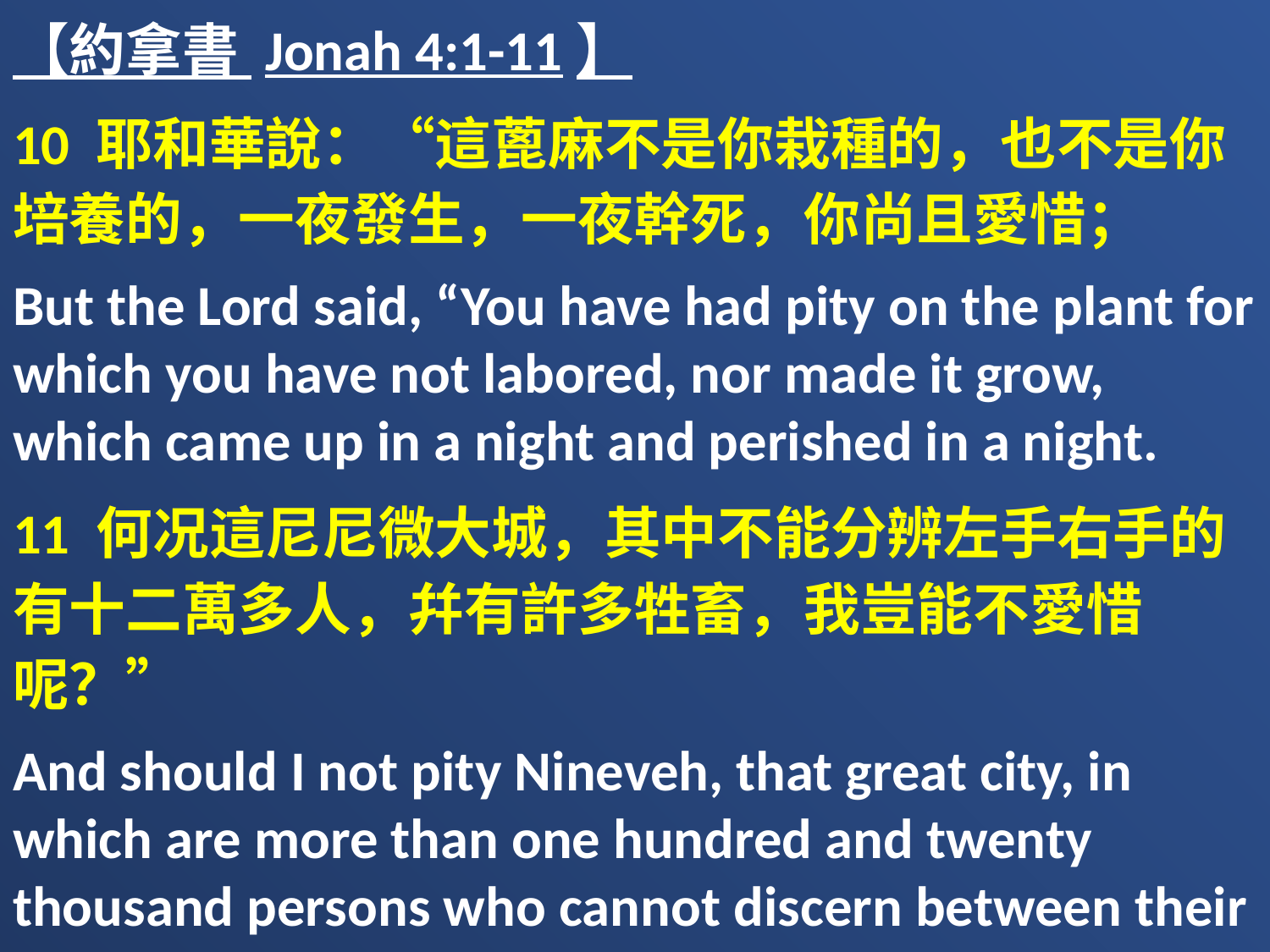

【約拿書 Jonah 4:1-11】
10 耶和華說：“這蓖麻不是你栽種的，也不是你培養的，一夜發生，一夜幹死，你尚且愛惜；
But the Lord said, “You have had pity on the plant for which you have not labored, nor made it grow, which came up in a night and perished in a night.
11 何况這尼尼微大城，其中不能分辨左手右手的有十二萬多人，幷有許多牲畜，我豈能不愛惜呢？”
And should I not pity Nineveh, that great city, in which are more than one hundred and twenty thousand persons who cannot discern between their right hand and their left—and much livestock?”